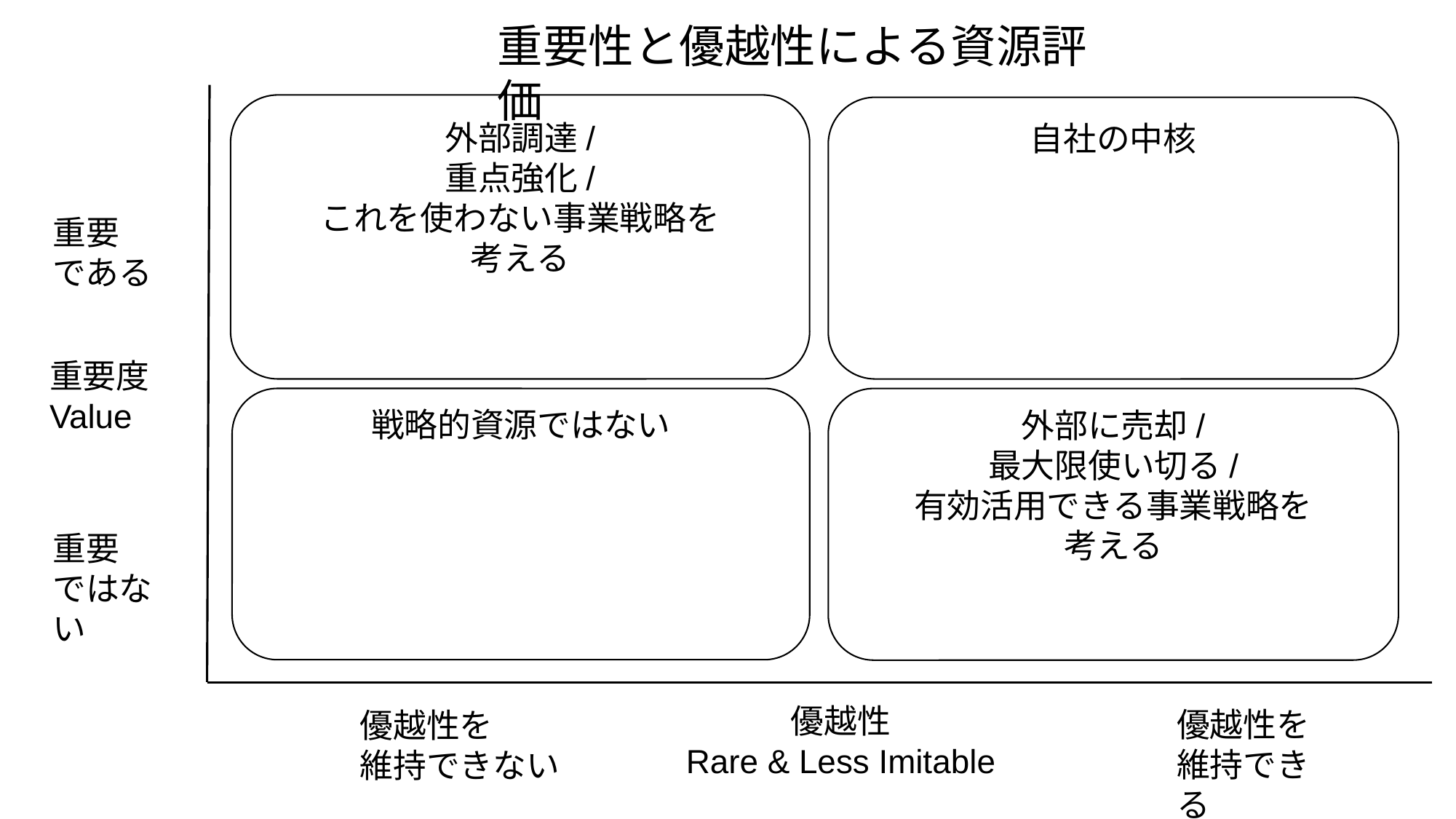

重要性と優越性による資源評価
外部調達/
重点強化/
これを使わない事業戦略を
考える

自社の中核

重要
である
重要度
Value
戦略的資源ではない

外部に売却/
最大限使い切る/
有効活用できる事業戦略を
考える

重要
ではない
優越性
Rare & Less Imitable
優越性を
維持できる
優越性を
維持できない